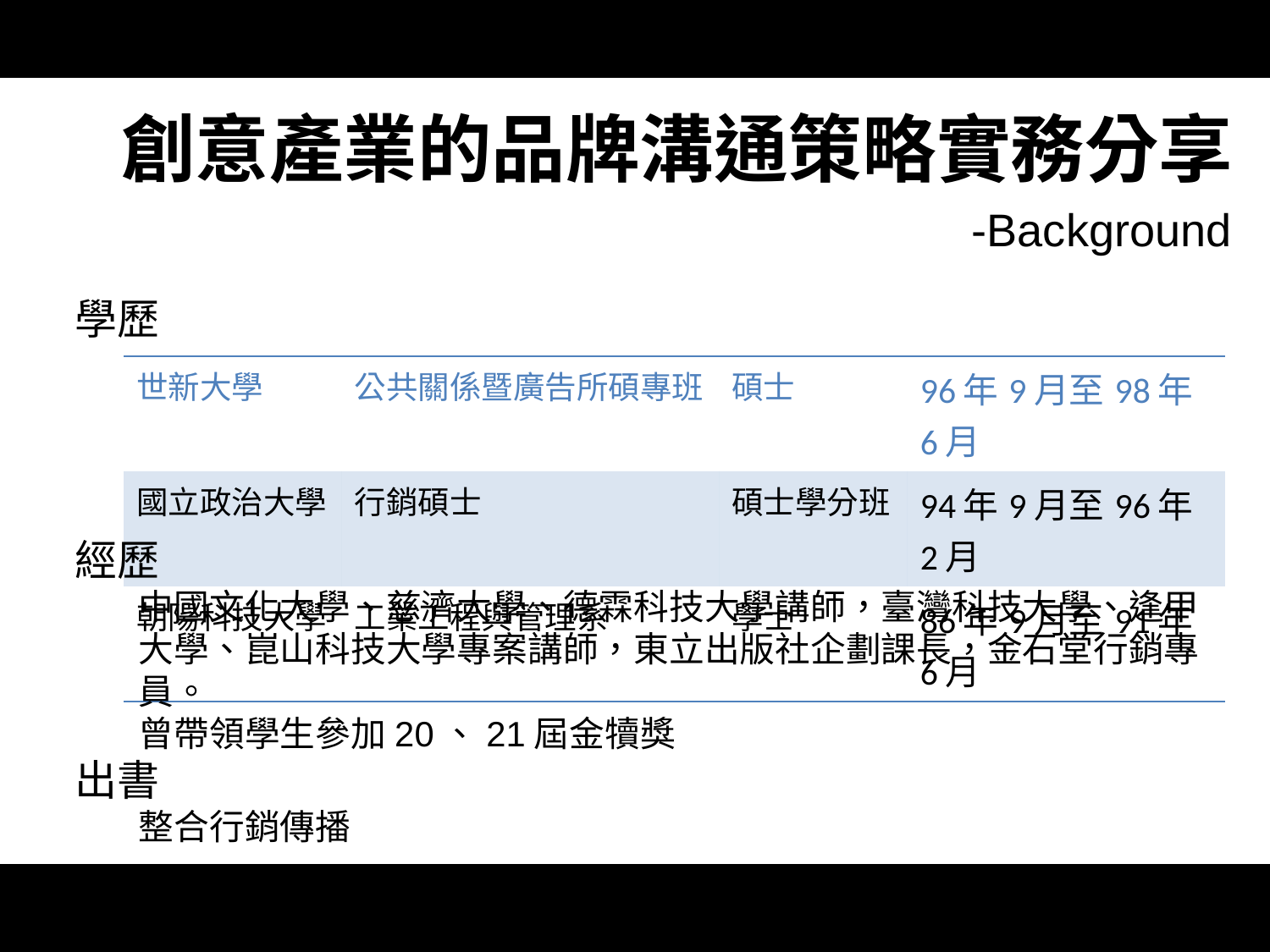

創意產業的品牌溝通策略實務分享
-Background
學歷

經歷
中國文化大學、慈濟大學、德霖科技大學講師，臺灣科技大學、逢甲大學、崑山科技大學專案講師，東立出版社企劃課長，金石堂行銷專員。
曾帶領學生參加20、21屆金犢獎
出書
整合行銷傳播
| 世新大學 | 公共關係暨廣告所碩專班 | 碩士 | 96年9月至98年6月 |
| --- | --- | --- | --- |
| 國立政治大學 | 行銷碩士 | 碩士學分班 | 94年9月至96年2月 |
| 朝陽科技大學 | 工業工程與管理系 | 學士 | 86年9月至91年6月 |